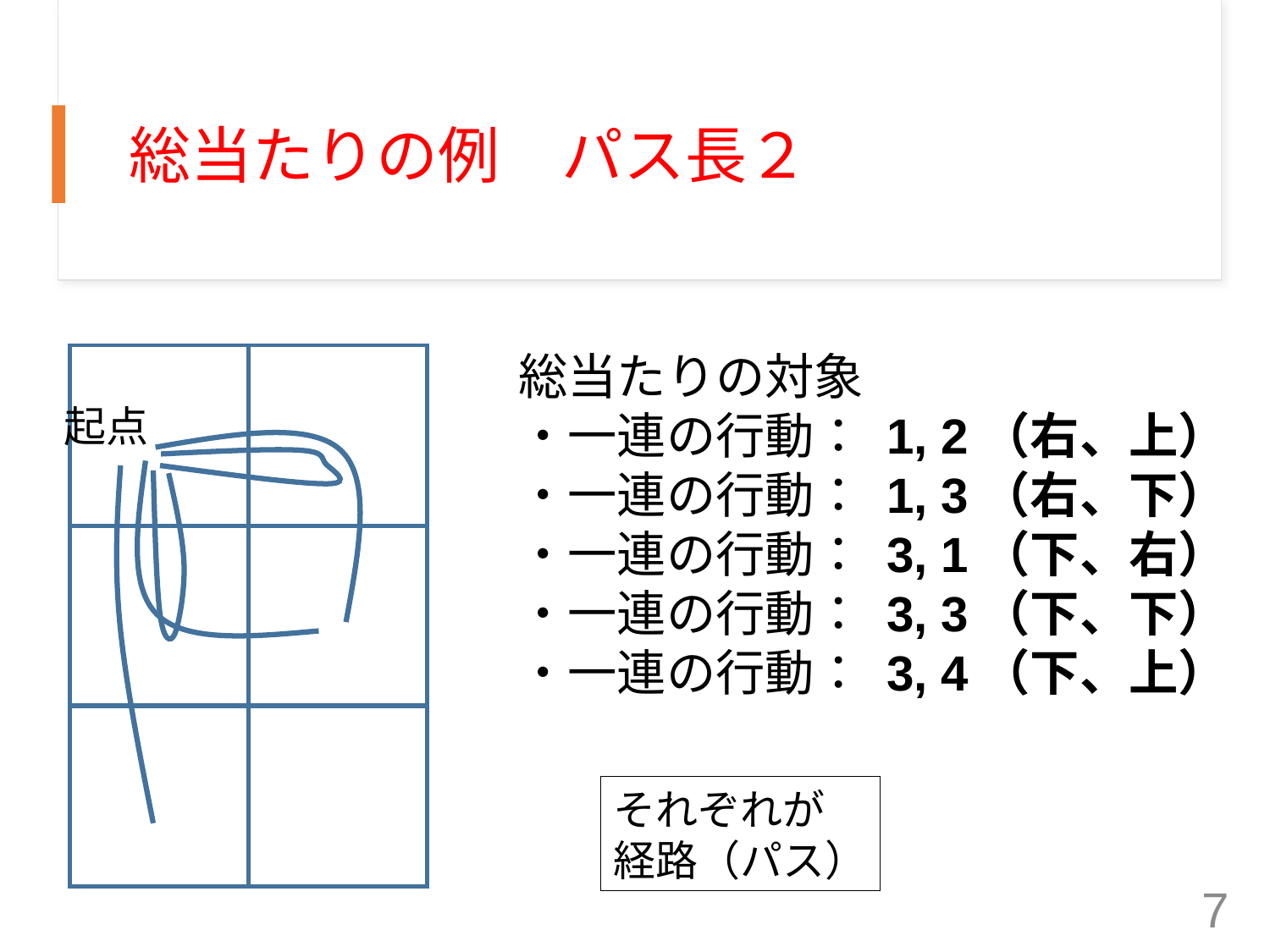

# 総当たりの例　パス長２

総当たりの対象
・一連の行動： 1, 2（右、上）
・一連の行動： 1, 3（右、下）
・一連の行動： 3, 1（下、右）
・一連の行動： 3, 3（下、下）
・一連の行動： 3, 4（下、上）

起点

それぞれが
経路（パス）
7